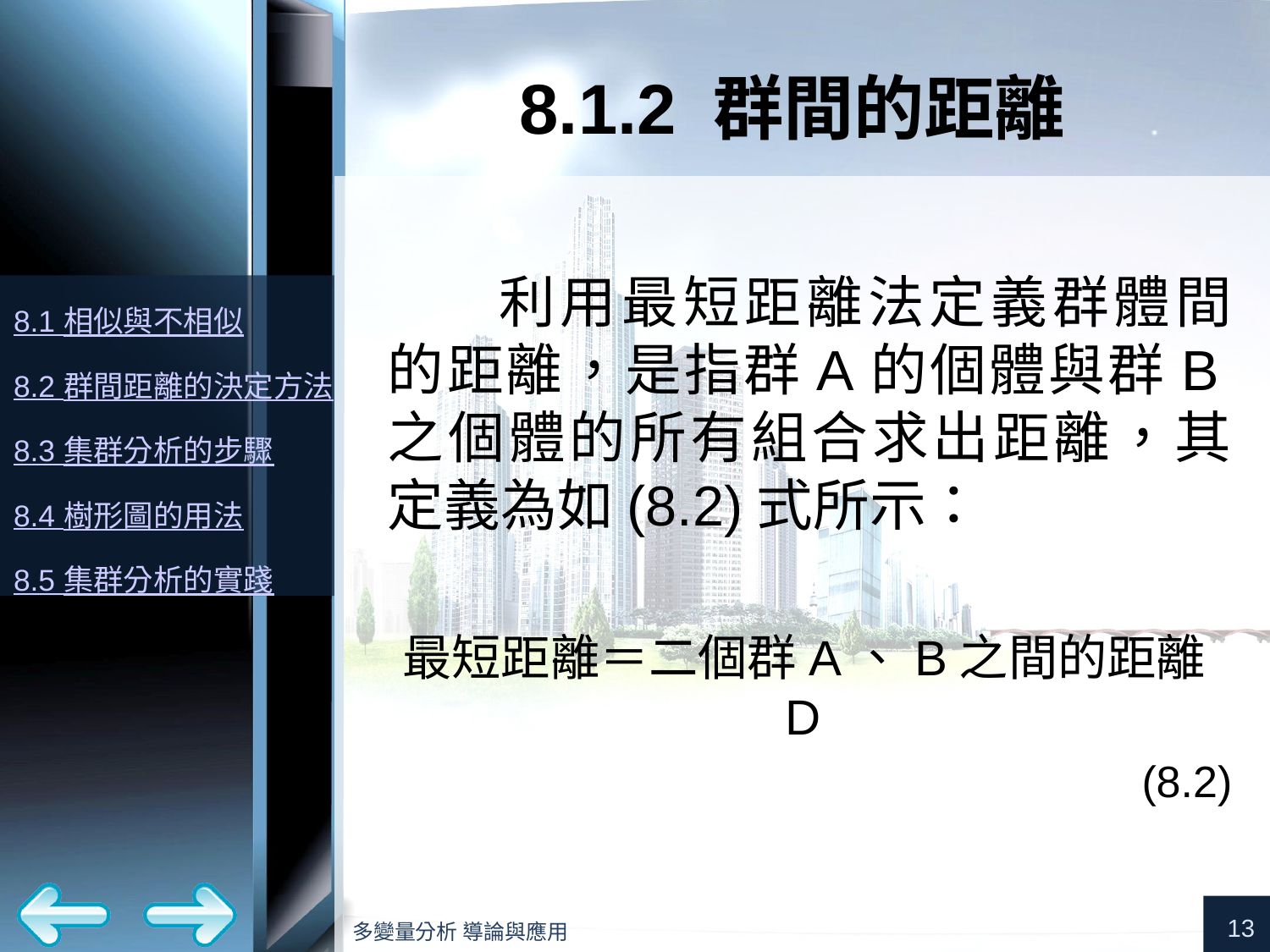

# 8.1.2 群間的距離
利用最短距離法定義群體間的距離，是指群A的個體與群B之個體的所有組合求出距離，其定義為如(8.2)式所示：

最短距離＝二個群A、B之間的距離D
(8.2)
13
多變量分析 導論與應用